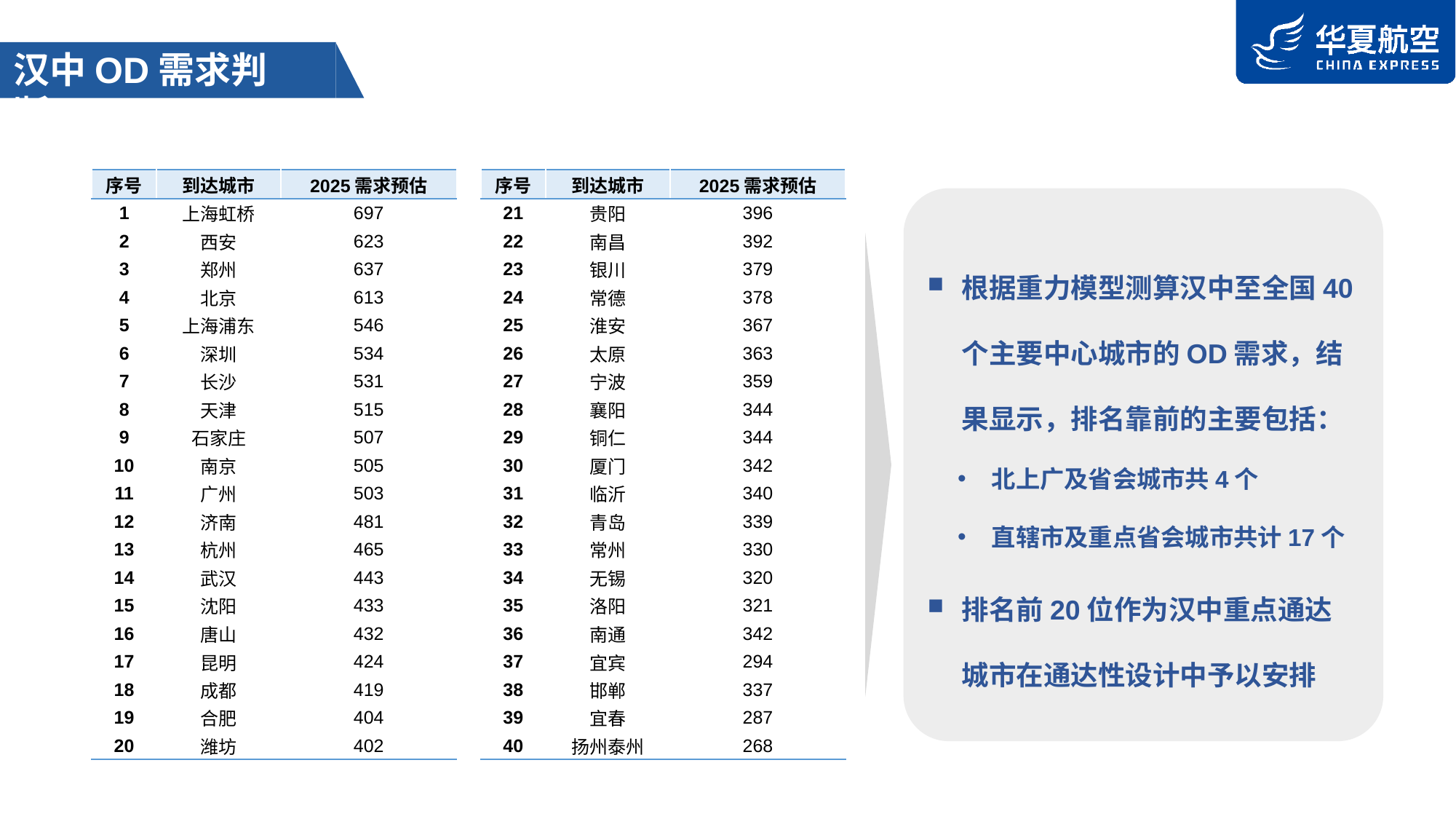

汉中OD需求判断
| 序号 | 到达城市 | 2025需求预估 |
| --- | --- | --- |
| 1 | 上海虹桥 | 697 |
| 2 | 西安 | 623 |
| 3 | 郑州 | 637 |
| 4 | 北京 | 613 |
| 5 | 上海浦东 | 546 |
| 6 | 深圳 | 534 |
| 7 | 长沙 | 531 |
| 8 | 天津 | 515 |
| 9 | 石家庄 | 507 |
| 10 | 南京 | 505 |
| 11 | 广州 | 503 |
| 12 | 济南 | 481 |
| 13 | 杭州 | 465 |
| 14 | 武汉 | 443 |
| 15 | 沈阳 | 433 |
| 16 | 唐山 | 432 |
| 17 | 昆明 | 424 |
| 18 | 成都 | 419 |
| 19 | 合肥 | 404 |
| 20 | 潍坊 | 402 |
| 序号 | 到达城市 | 2025需求预估 |
| --- | --- | --- |
| 21 | 贵阳 | 396 |
| 22 | 南昌 | 392 |
| 23 | 银川 | 379 |
| 24 | 常德 | 378 |
| 25 | 淮安 | 367 |
| 26 | 太原 | 363 |
| 27 | 宁波 | 359 |
| 28 | 襄阳 | 344 |
| 29 | 铜仁 | 344 |
| 30 | 厦门 | 342 |
| 31 | 临沂 | 340 |
| 32 | 青岛 | 339 |
| 33 | 常州 | 330 |
| 34 | 无锡 | 320 |
| 35 | 洛阳 | 321 |
| 36 | 南通 | 342 |
| 37 | 宜宾 | 294 |
| 38 | 邯郸 | 337 |
| 39 | 宜春 | 287 |
| 40 | 扬州泰州 | 268 |
根据重力模型测算汉中至全国40个主要中心城市的OD需求，结果显示，排名靠前的主要包括：
北上广及省会城市共4个
直辖市及重点省会城市共计17个
排名前20位作为汉中重点通达城市在通达性设计中予以安排